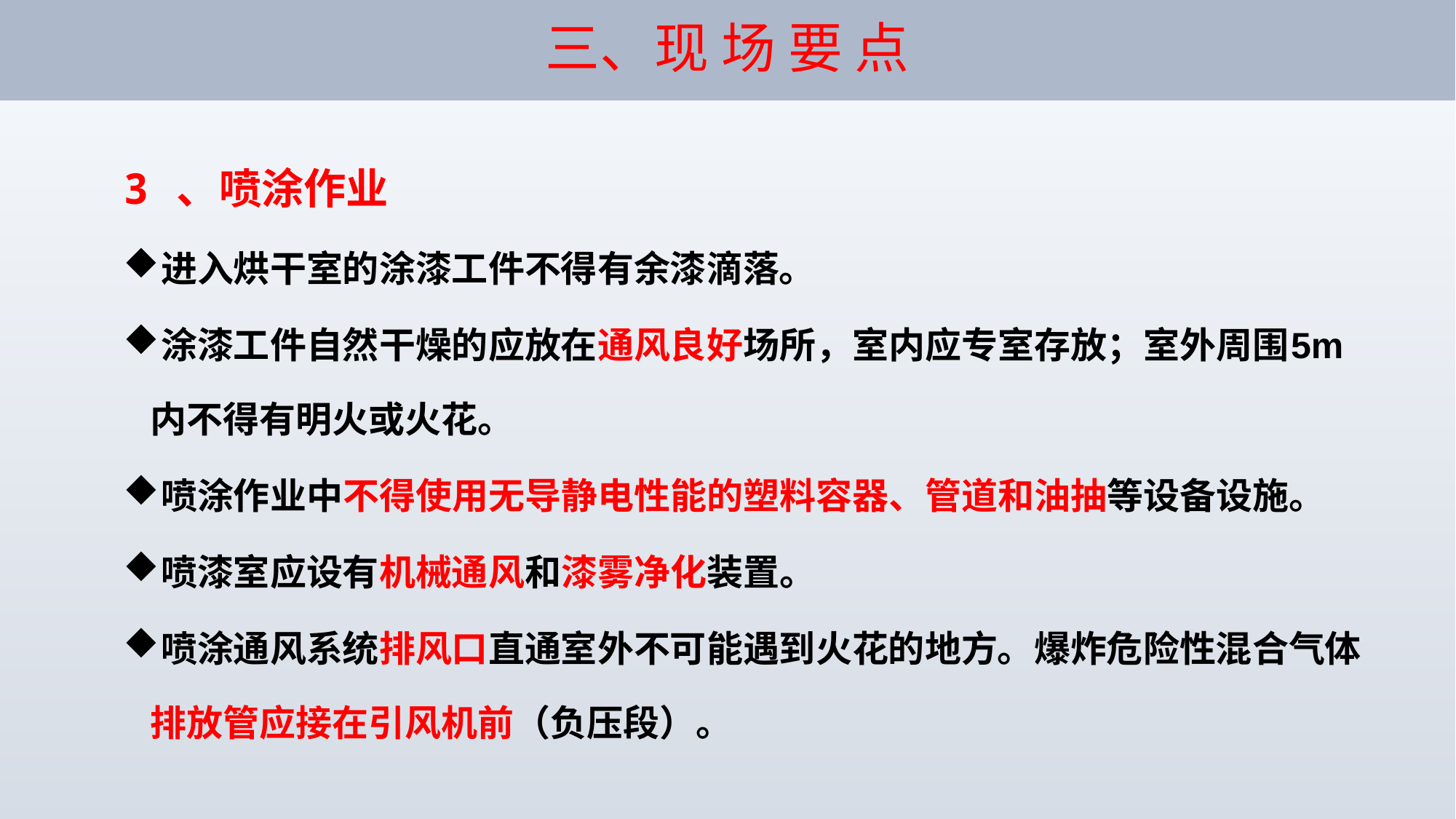

# 三、现 场 要 点
3 、喷涂作业
 进入烘干室的涂漆工件不得有余漆滴落。
 涂漆工件自然干燥的应放在通风良好场所，室内应专室存放；室外周围5m内不得有明火或火花。
 喷涂作业中不得使用无导静电性能的塑料容器、管道和油抽等设备设施。
 喷漆室应设有机械通风和漆雾净化装置。
 喷涂通风系统排风口直通室外不可能遇到火花的地方。爆炸危险性混合气体排放管应接在引风机前（负压段）。